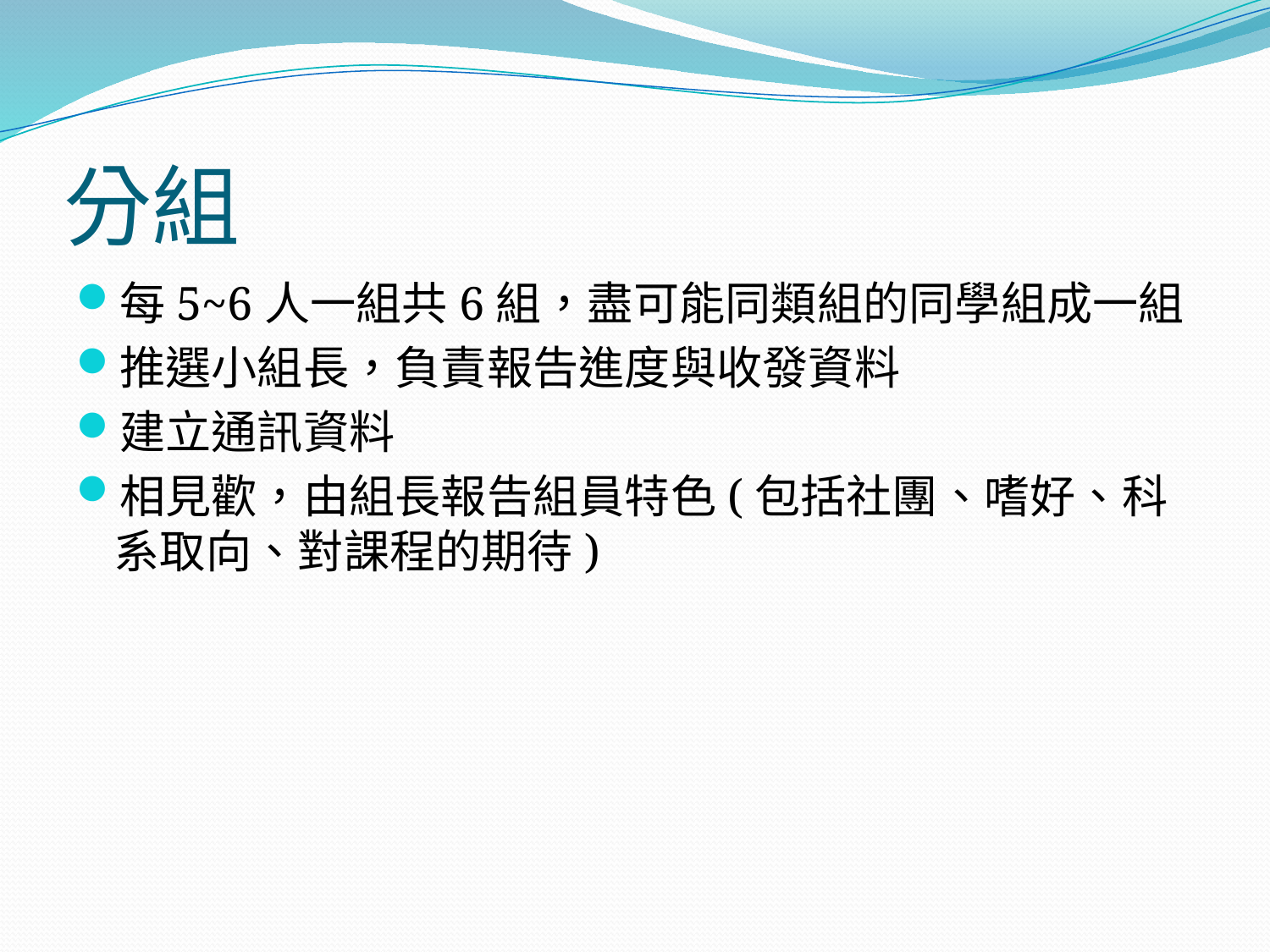

# 分組
每5~6人一組共6組，盡可能同類組的同學組成一組
推選小組長，負責報告進度與收發資料
建立通訊資料
相見歡，由組長報告組員特色(包括社團、嗜好、科系取向、對課程的期待)